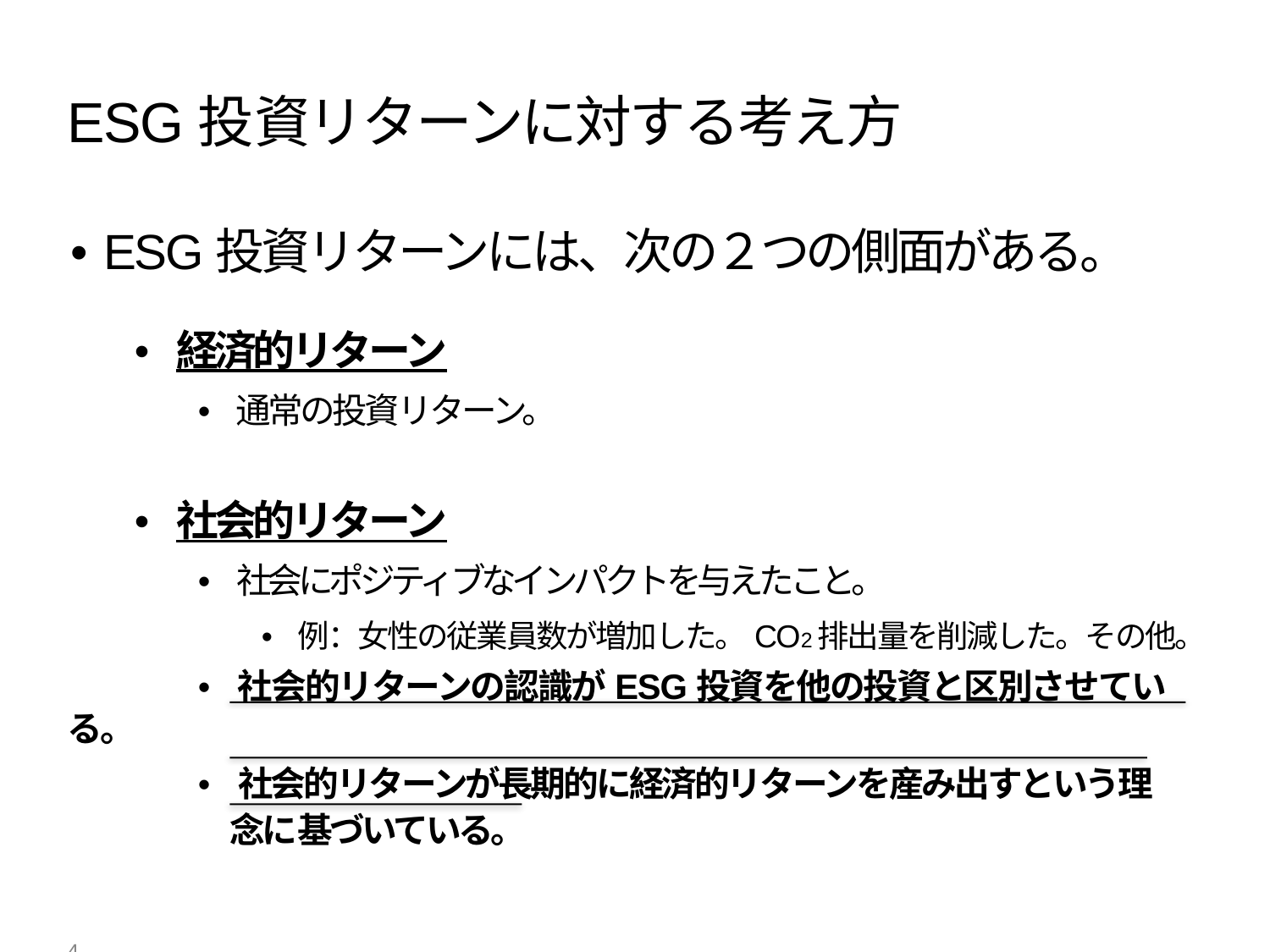

ESG投資リターンに対する考え方

• ESG投資リターンには、次の２つの側面がある。

• 経済的リターン

•  通常の投資リターン。

• 社会的リターン

•  社会にポジティブなインパクトを与えたこと。

•  例：女性の従業員数が増加した。CO2排出量を削減した。その他。

•  社会的リターンの認識がESG投資を他の投資と区別させている。

•  社会的リターンが長期的に経済的リターンを産み出すという理
念に基づいている。

4